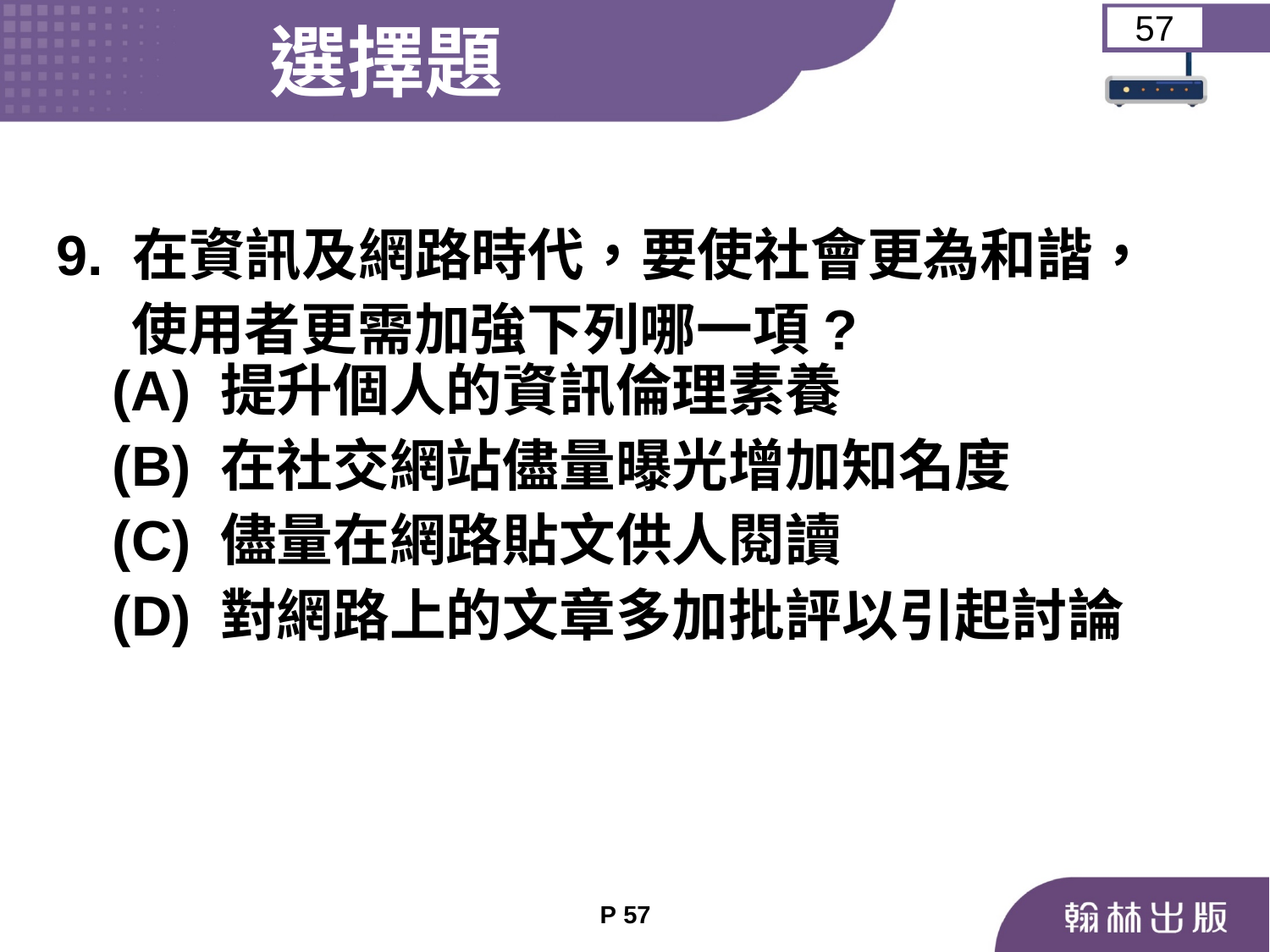

選擇題

57
 9. 在資訊及網路時代，要使社會更為和諧，
      使用者更需加強下列哪一項?
   (A) 提升個人的資訊倫理素養
	   (B) 在社交網站儘量曝光增加知名度
	   (C) 儘量在網路貼文供人閱讀
	   (D) 對網路上的文章多加批評以引起討論

P 57